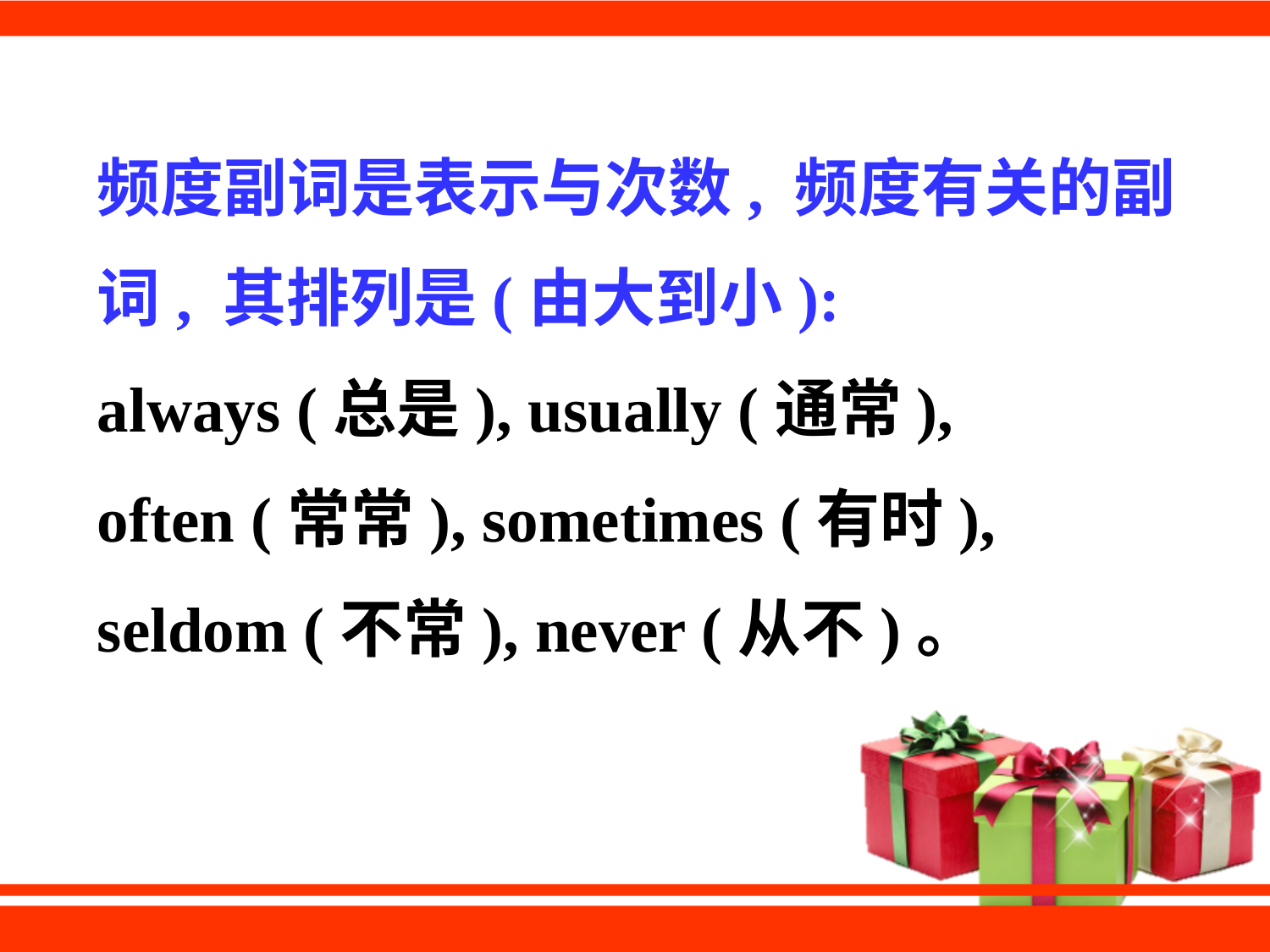

频度副词是表示与次数, 频度有关的副词, 其排列是(由大到小):
always (总是), usually (通常),
often (常常), sometimes (有时),
seldom (不常), never (从不)。